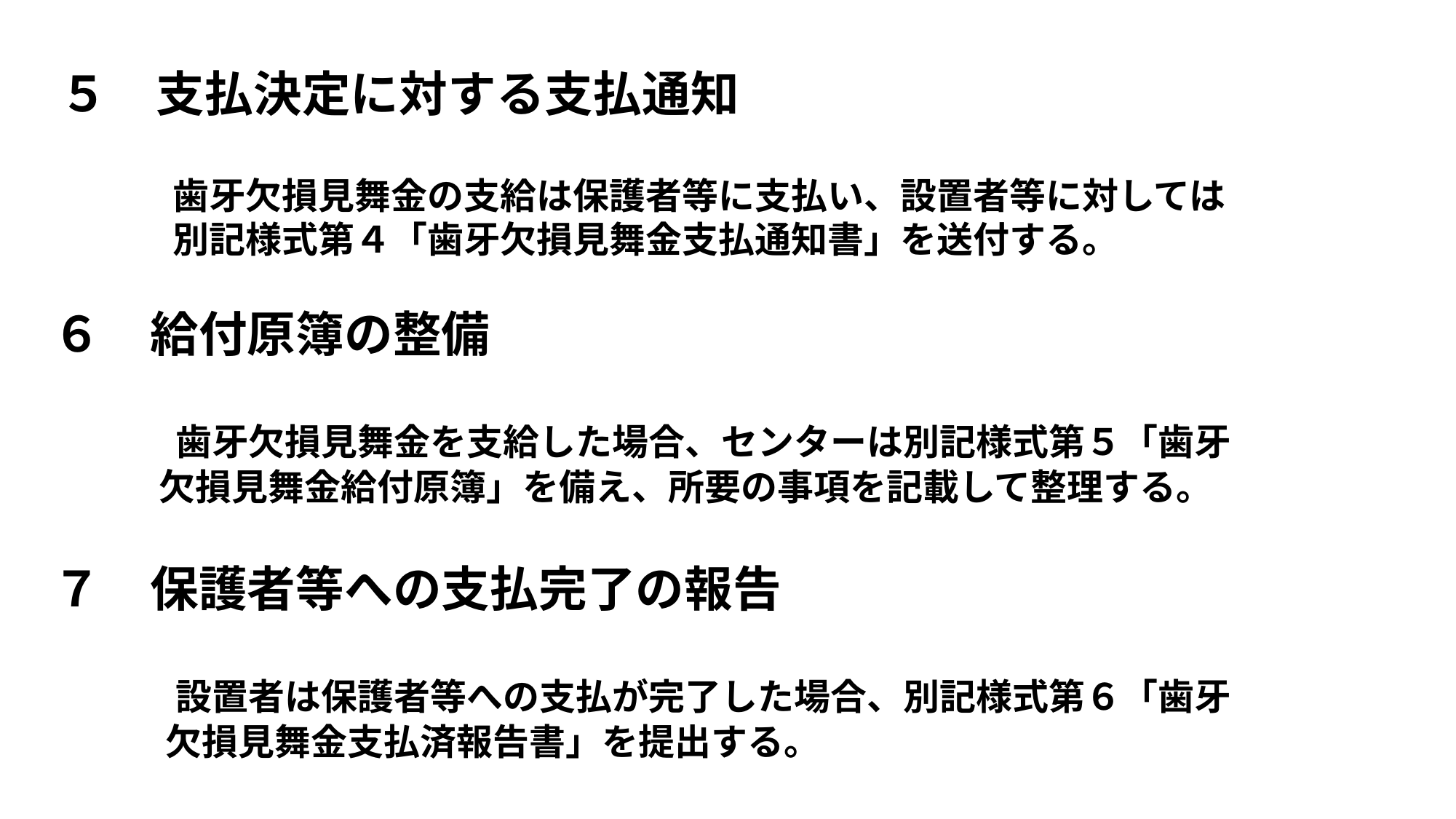

５　支払決定に対する支払通知

　　　　  歯牙欠損見舞金の支給は保護者等に支払い、設置者等に対しては
　　　　  別記様式第４「歯牙欠損見舞金支払通知書」を送付する。

　６　給付原簿の整備

　　　    歯牙欠損見舞金を支給した場合、センターは別記様式第５「歯牙
                 欠損見舞金給付原簿」を備え、所要の事項を記載して整理する。

　７　保護者等への支払完了の報告

　　　    設置者は保護者等への支払が完了した場合、別記様式第６「歯牙
　　          欠損見舞金支払済報告書」を提出する。